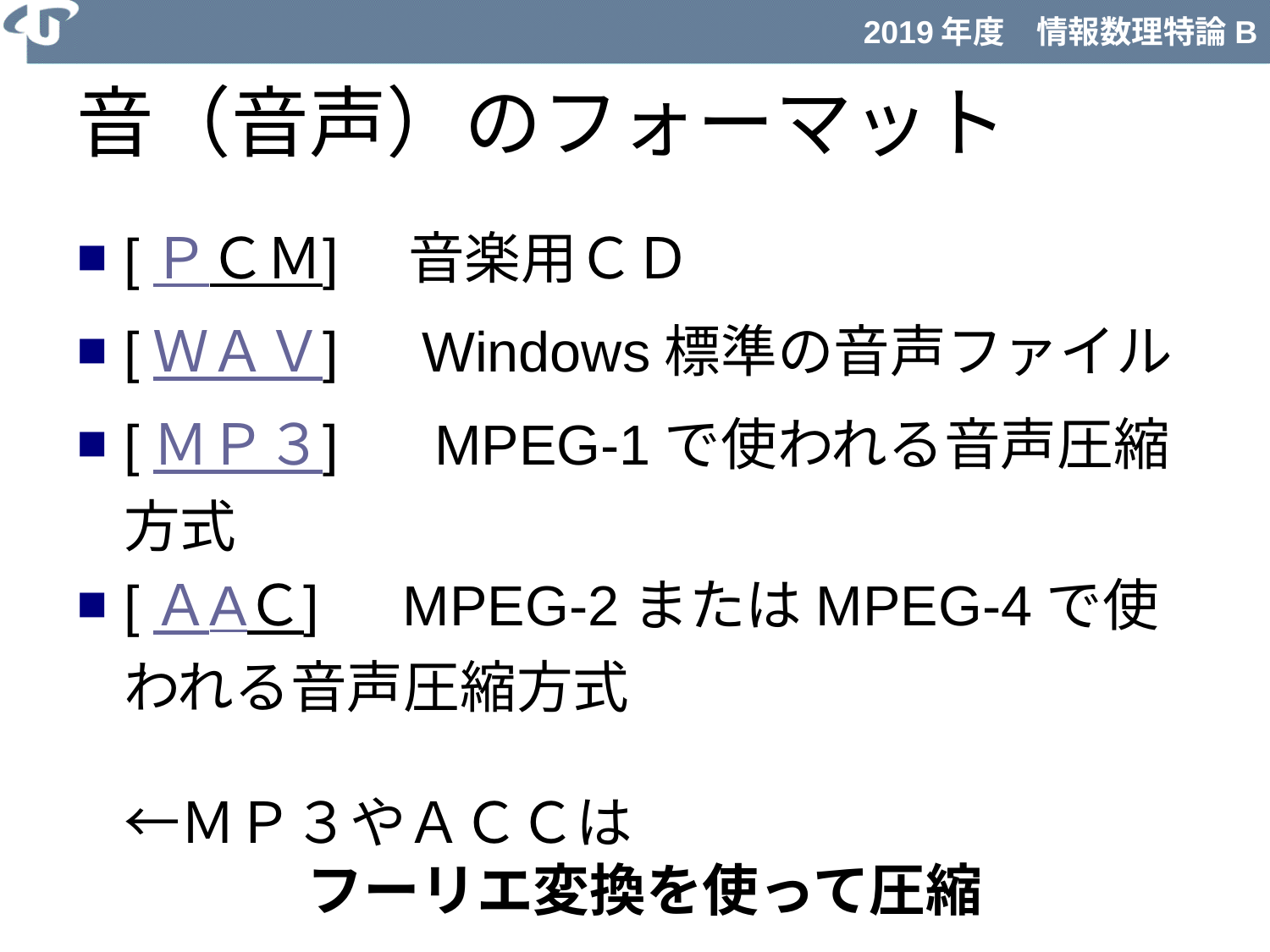

# 音（音声）のフォーマット
[ＰＣＭ]　音楽用ＣＤ
[ＷＡＶ]　Windows標準の音声ファイル
[ＭＰ３]　 MPEG-1で使われる音声圧縮方式
[ＡAＣ]　MPEG-2またはMPEG-4で使われる音声圧縮方式
←ＭＰ３やＡＣＣは
	　フーリエ変換を使って圧縮